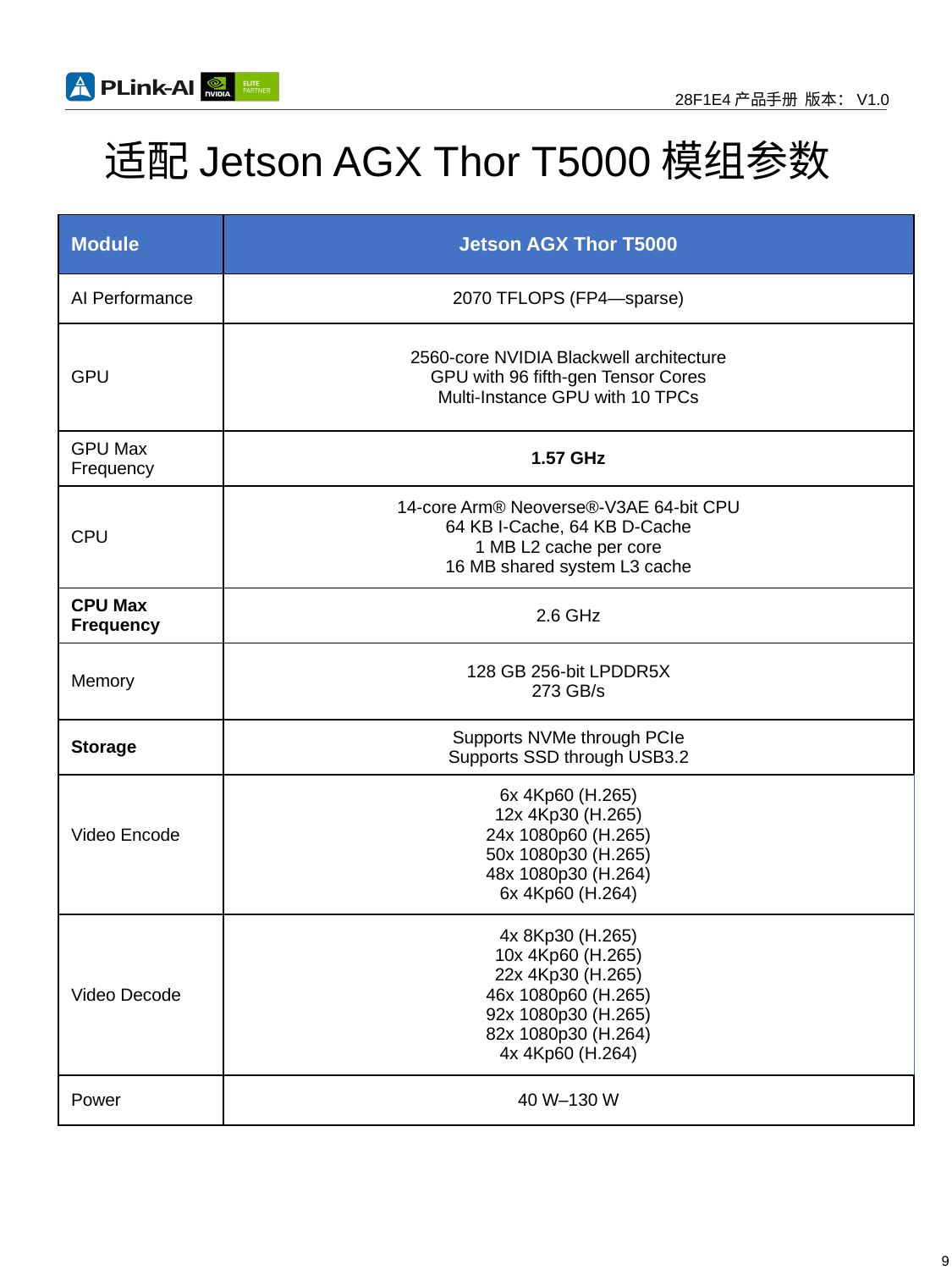

适配Jetson AGX Thor T5000模组参数
| Module | Jetson AGX Thor T5000 |
| --- | --- |
| AI Performance | 2070 TFLOPS (FP4—sparse) |
| GPU | 2560-core NVIDIA Blackwell architecture GPU with 96 fifth-gen Tensor Cores Multi-Instance GPU with 10 TPCs |
| GPU Max Frequency | 1.57 GHz |
| CPU | 14-core Arm® Neoverse®-V3AE 64-bit CPU 64 KB I-Cache, 64 KB D-Cache 1 MB L2 cache per core 16 MB shared system L3 cache |
| CPU Max Frequency | 2.6 GHz |
| Memory | 128 GB 256-bit LPDDR5X 273 GB/s |
| Storage | Supports NVMe through PCIe Supports SSD through USB3.2 |
| Video Encode | 6x 4Kp60 (H.265) 12x 4Kp30 (H.265) 24x 1080p60 (H.265) 50x 1080p30 (H.265) 48x 1080p30 (H.264) 6x 4Kp60 (H.264) |
| Video Decode | 4x 8Kp30 (H.265) 10x 4Kp60 (H.265) 22x 4Kp30 (H.265) 46x 1080p60 (H.265) 92x 1080p30 (H.265) 82x 1080p30 (H.264) 4x 4Kp60 (H.264) |
| Power | 40 W–130 W |
9